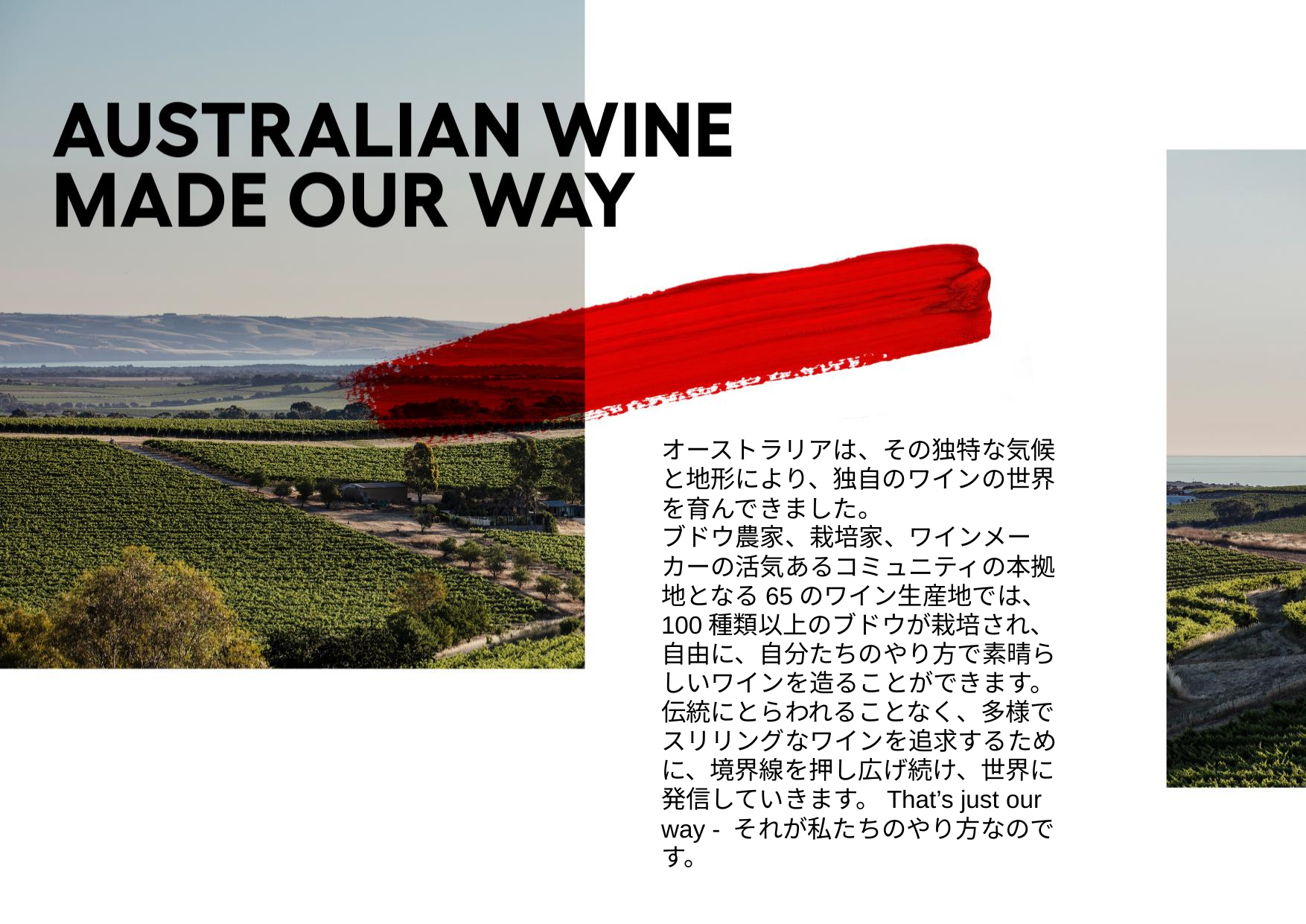

オーストラリアは、その独特な気候と地形により、独自のワインの世界を育んできました。
ブドウ農家、栽培家、ワインメーカーの活気あるコミュニティの本拠地となる65のワイン生産地では、100種類以上のブドウが栽培され、自由に、自分たちのやり方で素晴らしいワインを造ることができます。伝統にとらわれることなく、多様でスリリングなワインを追求するために、境界線を押し広げ続け、世界に発信していきます。That’s just our way - それが私たちのやり方なのです。